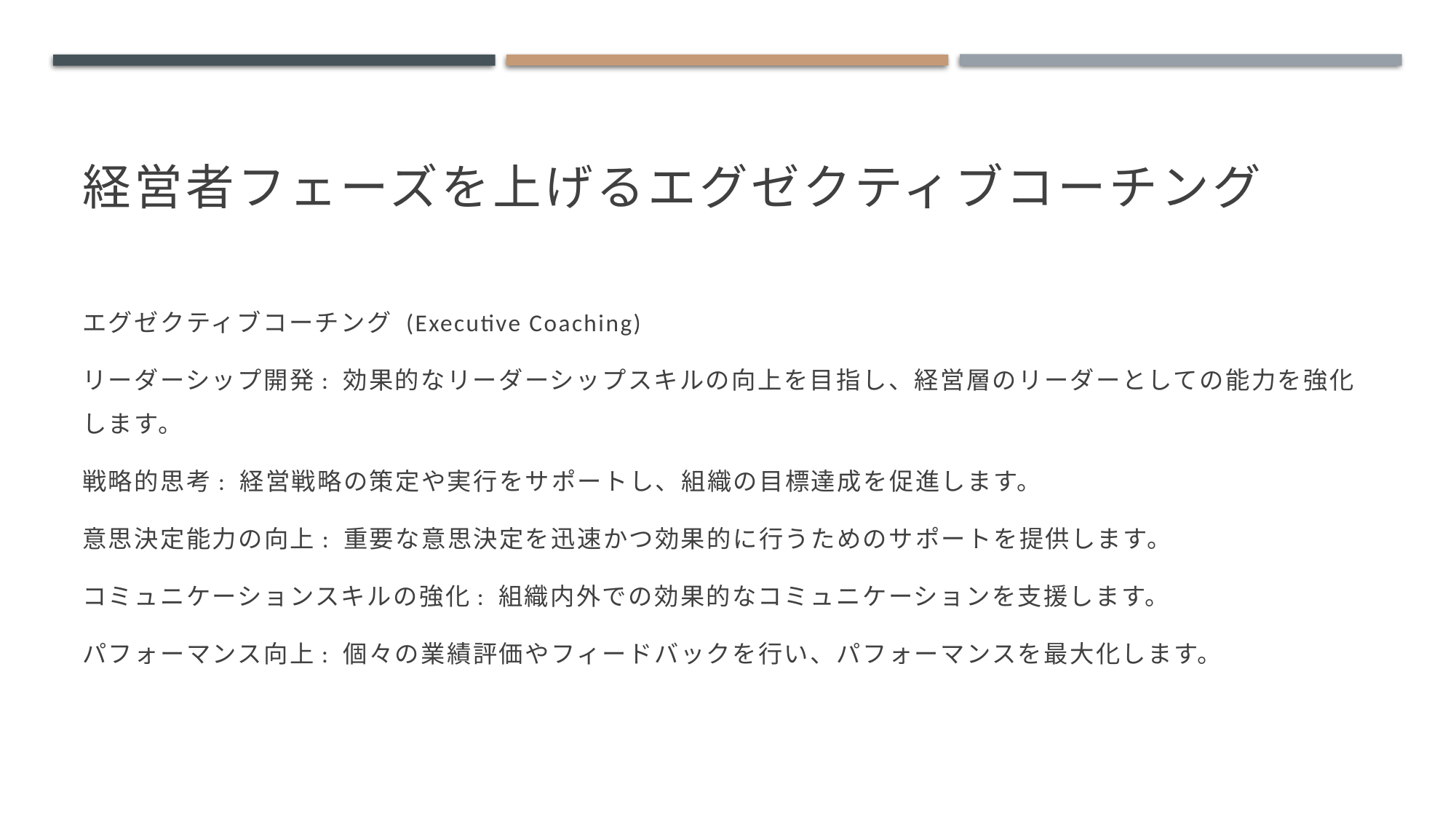

# 経営者フェーズを上げるエグゼクティブコーチング
エグゼクティブコーチング (Executive Coaching)
リーダーシップ開発: 効果的なリーダーシップスキルの向上を目指し、経営層のリーダーとしての能力を強化します。
戦略的思考: 経営戦略の策定や実行をサポートし、組織の目標達成を促進します。
意思決定能力の向上: 重要な意思決定を迅速かつ効果的に行うためのサポートを提供します。
コミュニケーションスキルの強化: 組織内外での効果的なコミュニケーションを支援します。
パフォーマンス向上: 個々の業績評価やフィードバックを行い、パフォーマンスを最大化します。